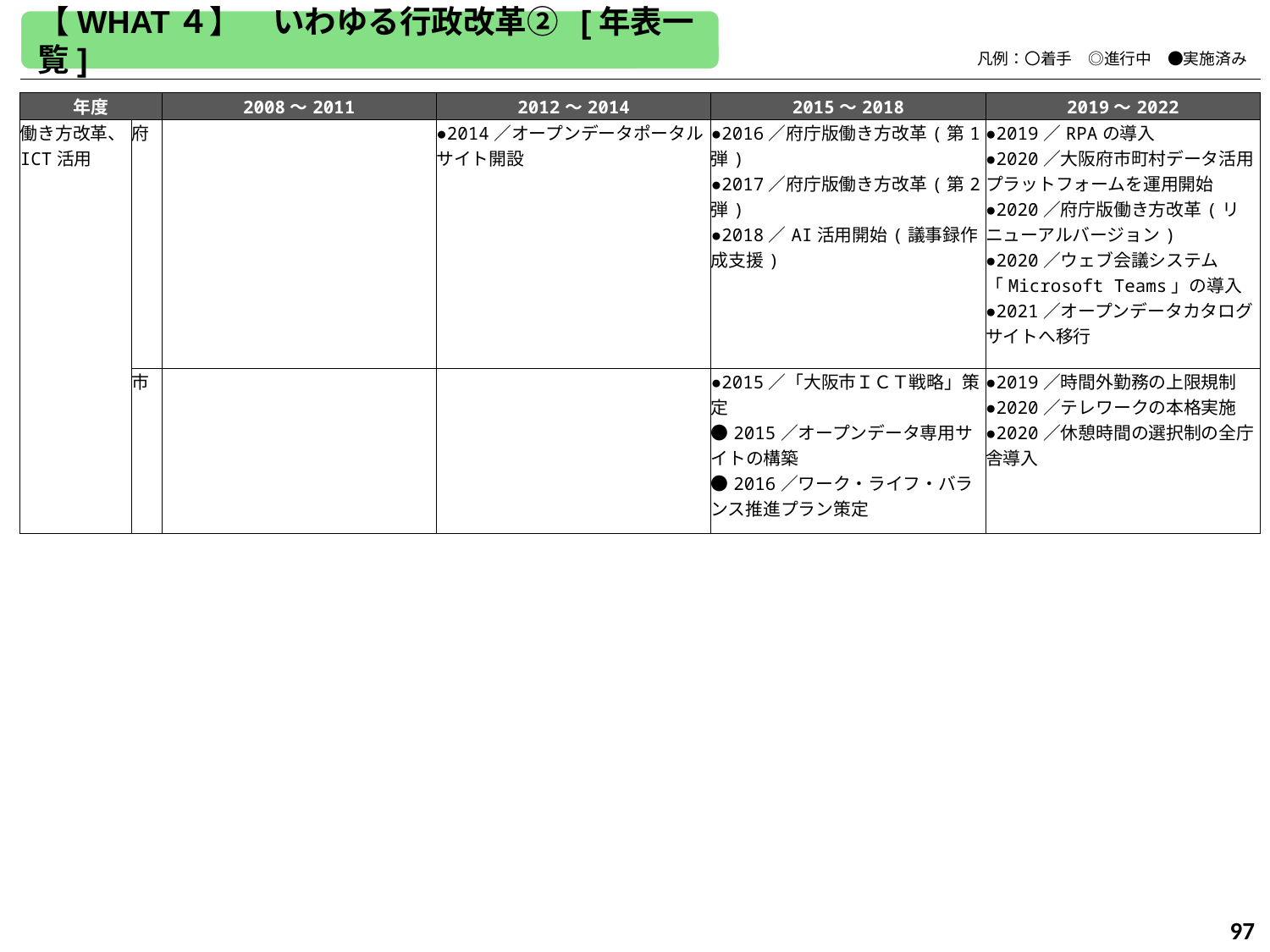

【WHAT４】　いわゆる行政改革②  [年表一覧]
　　　　凡例：〇着手　◎進行中　●実施済み
| 年度 |  | 2008～2011 | 2012～2014 | 2015～2018 | 2019～2022 |
| --- | --- | --- | --- | --- | --- |
| 働き方改革、ICT活用 | 府 |  | ●2014／オープンデータポータルサイト開設 | ●2016／府庁版働き方改革(第1弾) ●2017／府庁版働き方改革(第2弾) ●2018／AI活用開始(議事録作成支援) | ●2019／RPAの導入 ●2020／大阪府市町村データ活用プラットフォームを運用開始 ●2020／府庁版働き方改革(リニューアルバージョン) ●2020／ウェブ会議システム「Microsoft Teams」の導入 ●2021／オープンデータカタログサイトへ移行 |
|  | 市 |  |  | ●2015／「大阪市ＩＣＴ戦略」策定 ●2015／オープンデータ専用サイトの構築 ●2016／ワーク・ライフ・バランス推進プラン策定 | ●2019／時間外勤務の上限規制 ●2020／テレワークの本格実施 ●2020／休憩時間の選択制の全庁舎導入 |
97